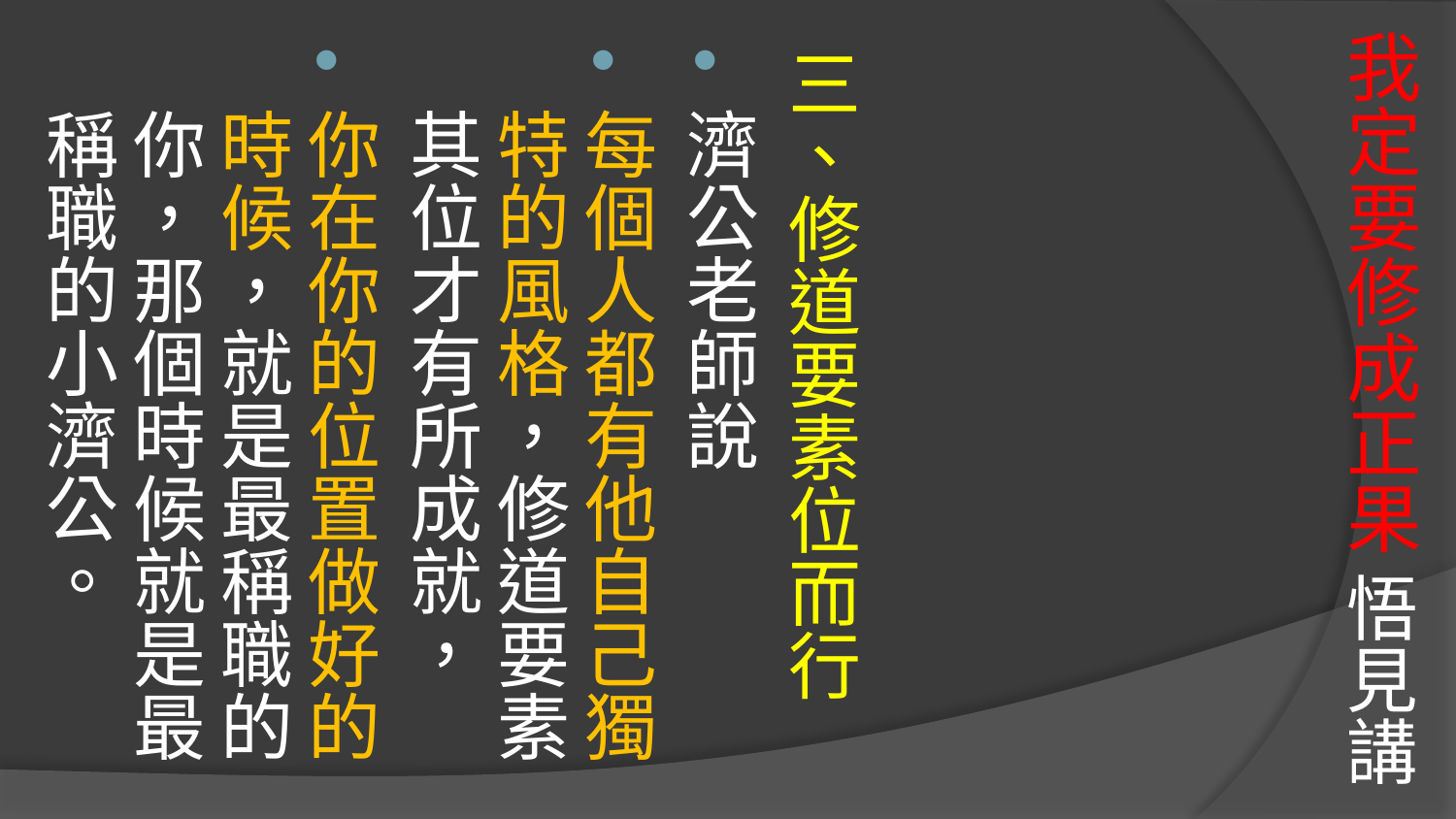

# 我定要修成正果 悟見講
三、修道要素位而行
濟公老師說
每個人都有他自己獨特的風格，修道要素其位才有所成就，
你在你的位置做好的時候，就是最稱職的你，那個時候就是最稱職的小濟公。